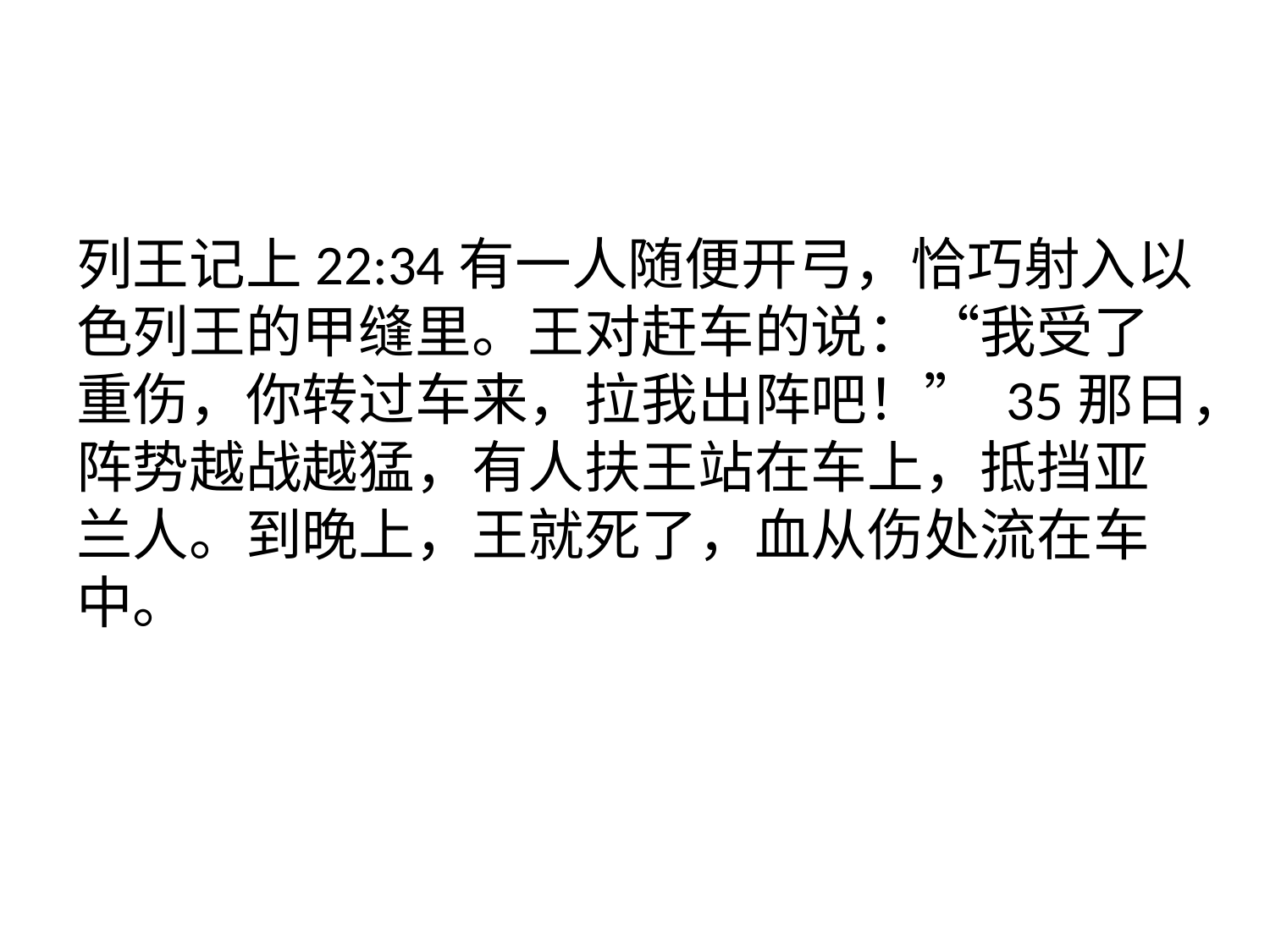

#
列王记上22:34有一人随便开弓，恰巧射入以色列王的甲缝里。王对赶车的说：“我受了重伤，你转过车来，拉我出阵吧！” 35那日，阵势越战越猛，有人扶王站在车上，抵挡亚兰人。到晚上，王就死了，血从伤处流在车中。